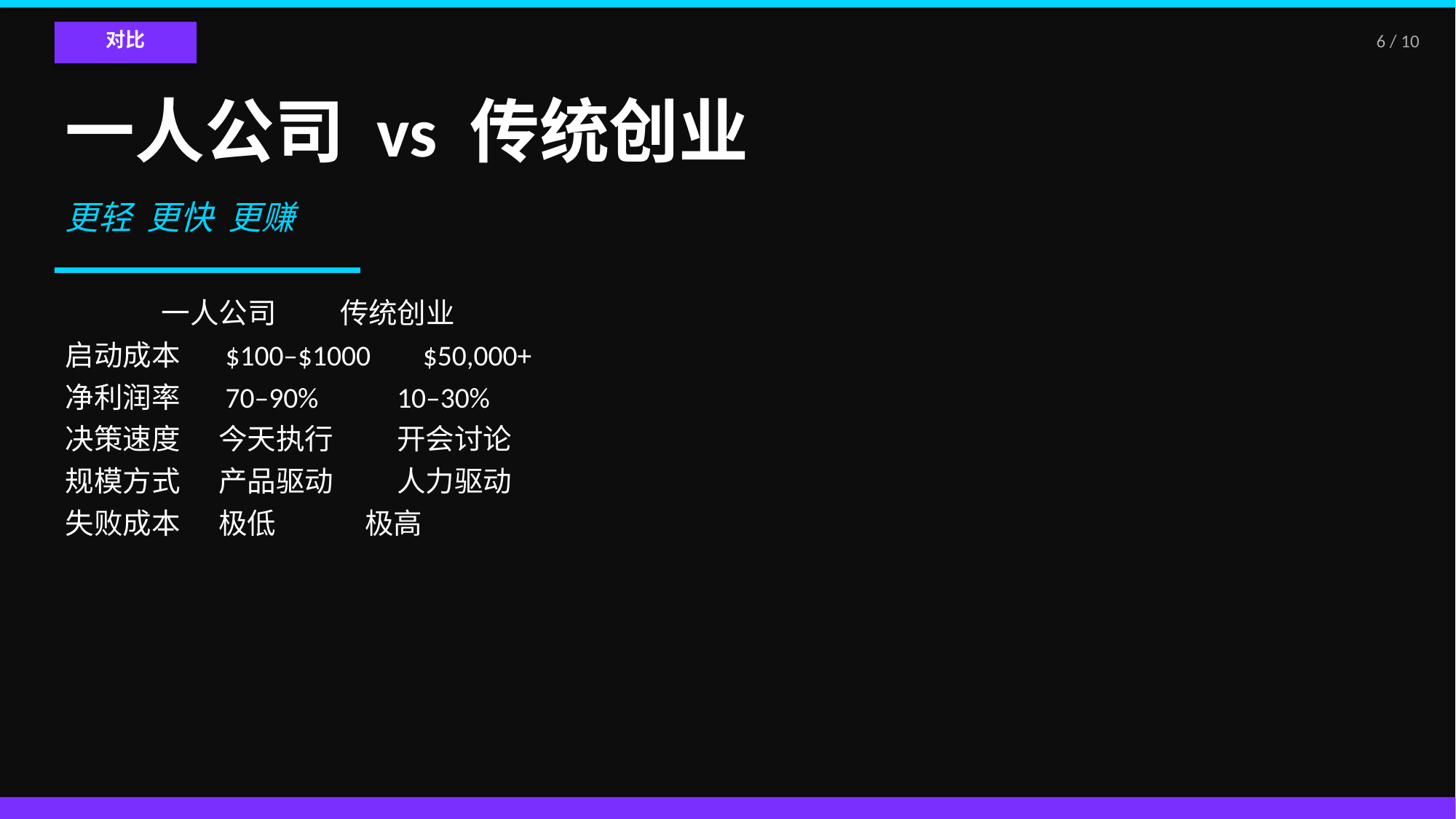

对比
6 / 10
一人公司 vs 传统创业
更轻  更快  更赚

              一人公司          传统创业
启动成本      $100–$1000        $50,000+
净利润率      70–90%            10–30%
决策速度      今天执行          开会讨论
规模方式      产品驱动          人力驱动
失败成本      极低              极高